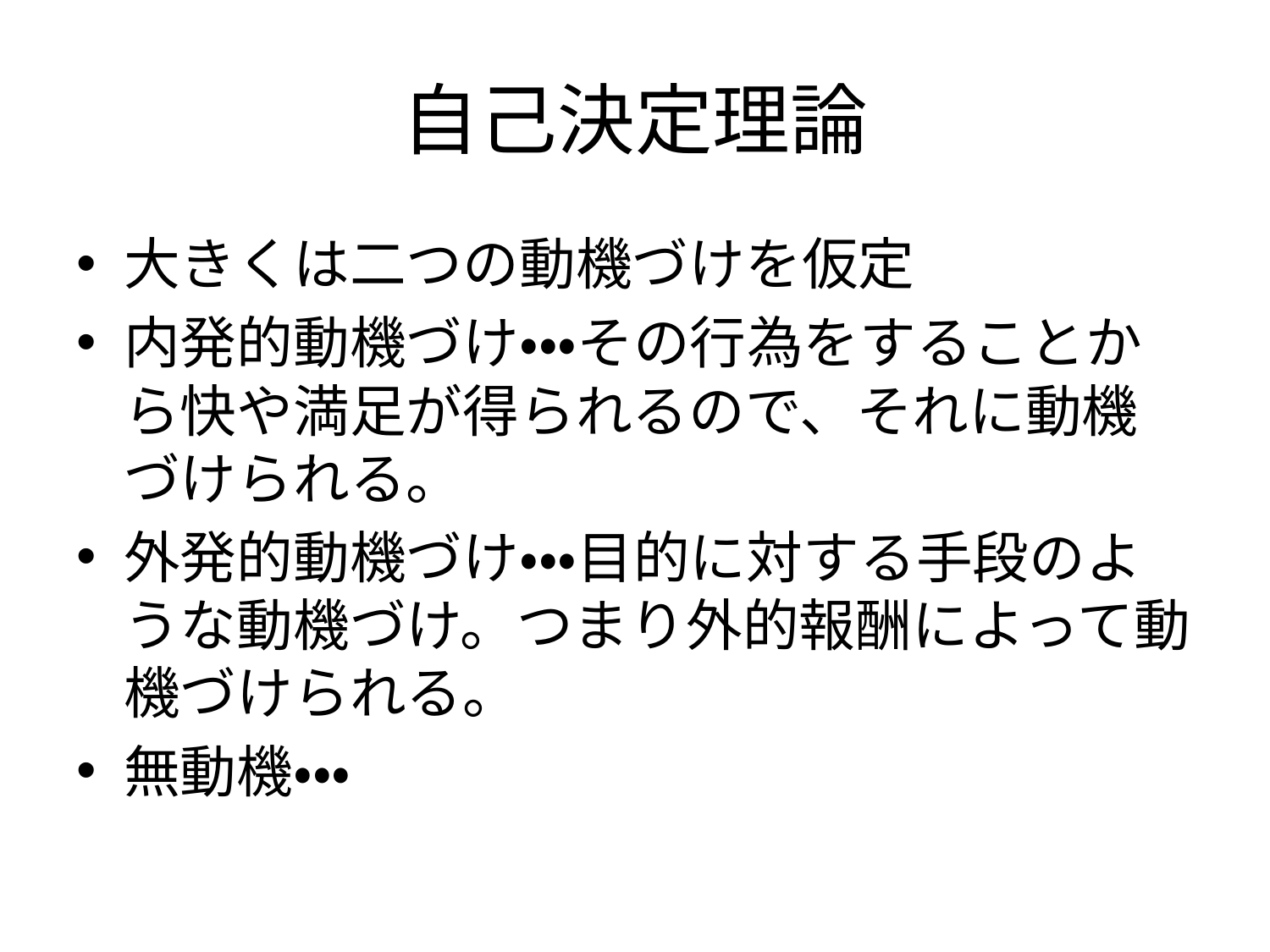

# 自己決定理論
大きくは二つの動機づけを仮定
内発的動機づけ・・・その行為をすることから快や満足が得られるので、それに動機づけられる。
外発的動機づけ・・・目的に対する手段のような動機づけ。つまり外的報酬によって動機づけられる。
無動機・・・